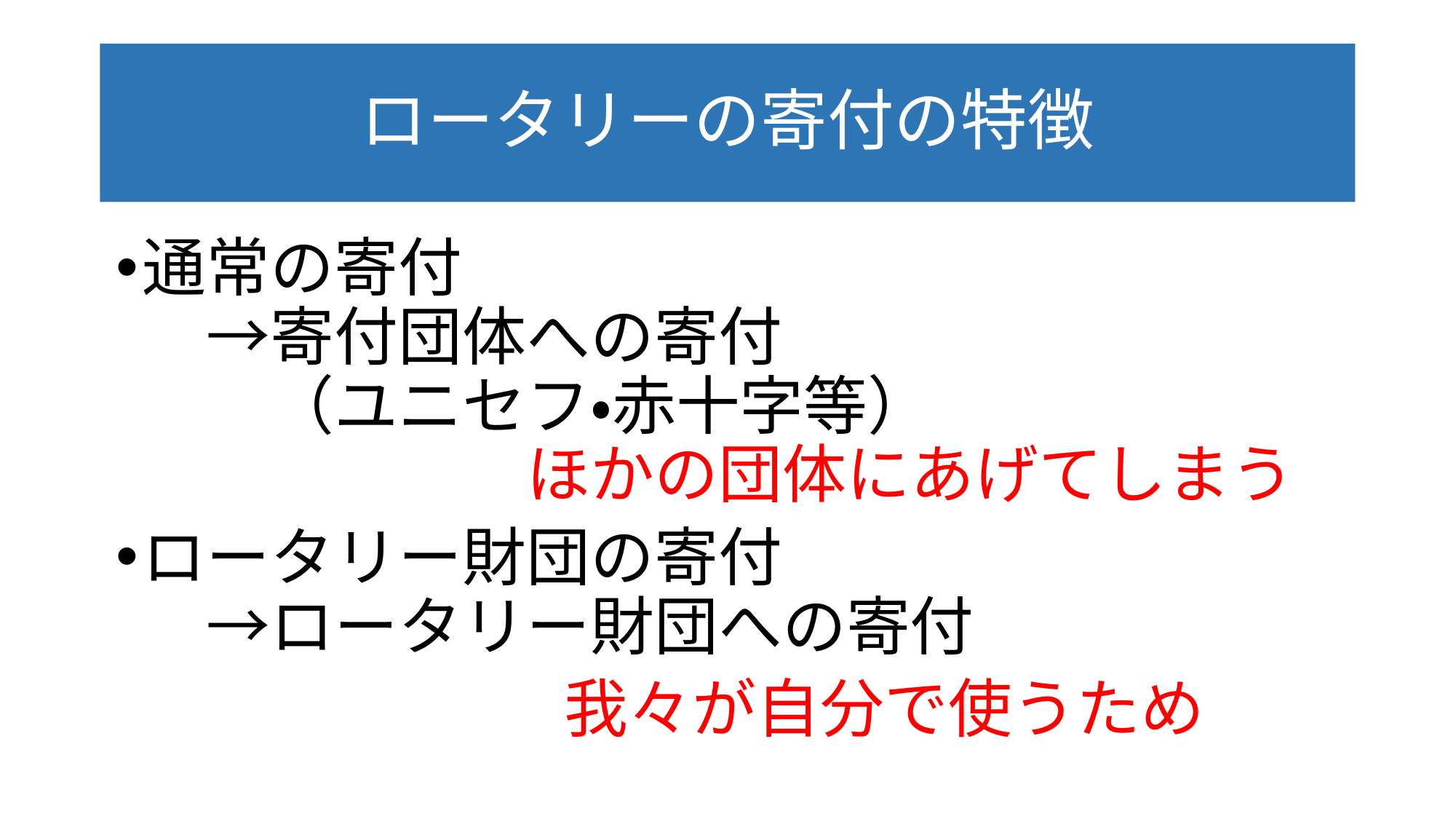

# ロータリーの寄付の特徴
通常の寄付
　→寄付団体への寄付
　　（ユニセフ・赤十字等）
　　　　　　ほかの団体にあげてしまう
ロータリー財団の寄付
　→ロータリー財団への寄付
　　　　　　　我々が自分で使うため